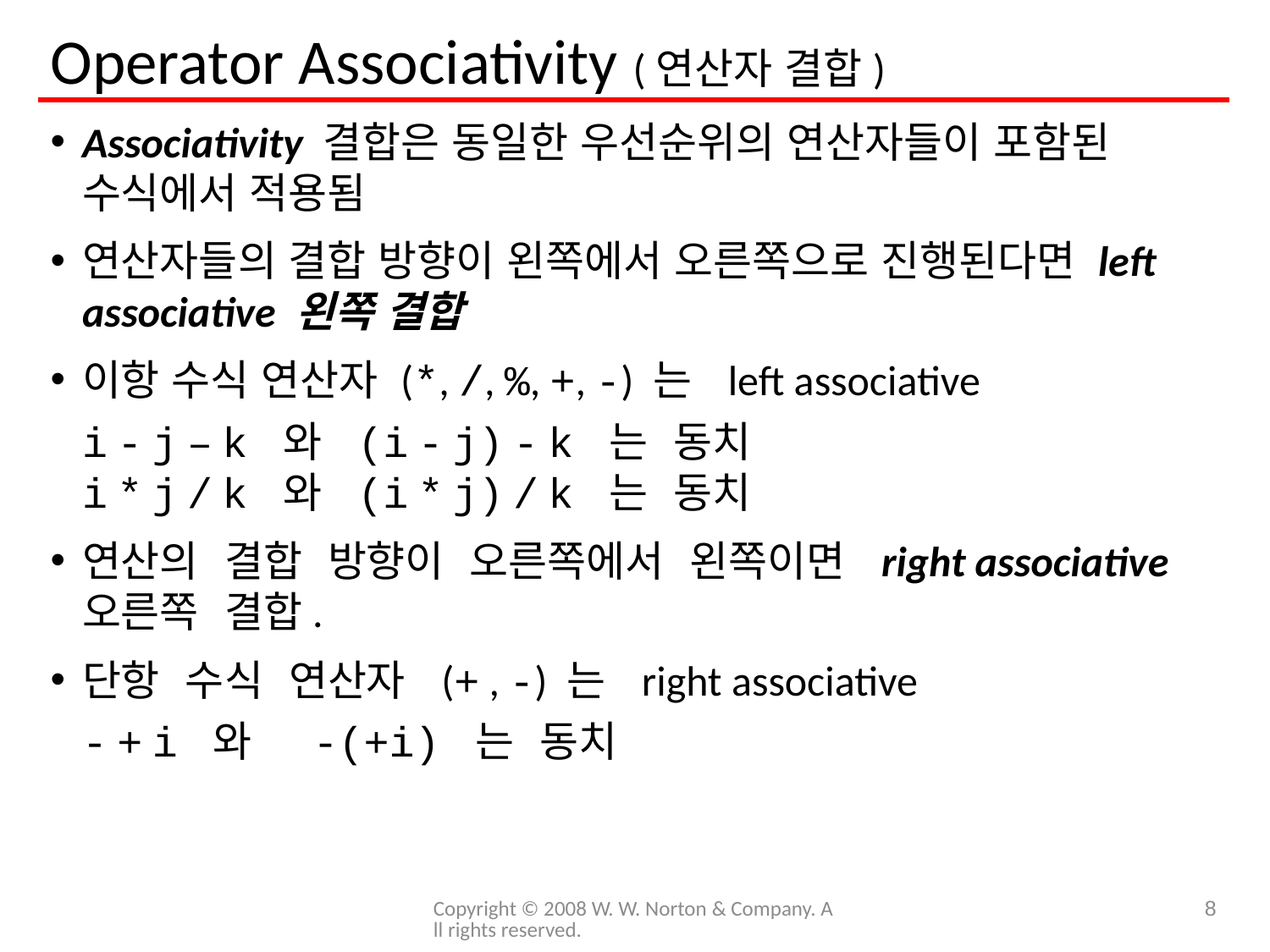

# Operator Associativity (연산자 결합)
Associativity 결합은 동일한 우선순위의 연산자들이 포함된 수식에서 적용됨
연산자들의 결합 방향이 왼쪽에서 오른쪽으로 진행된다면 left associative 왼쪽 결합
이항 수식 연산자 (*, /, %, +, -) 는 left associative
	i - j – k 와 (i - j) - k 는 동치
	i * j / k 와 (i * j) / k 는 동치
연산의 결합 방향이 오른쪽에서 왼쪽이면 right associative 오른쪽 결합.
단항 수식 연산자 (+ , -) 는 right associative
	- + i 와  -(+i) 는 동치
Copyright © 2008 W. W. Norton & Company. All rights reserved.
8